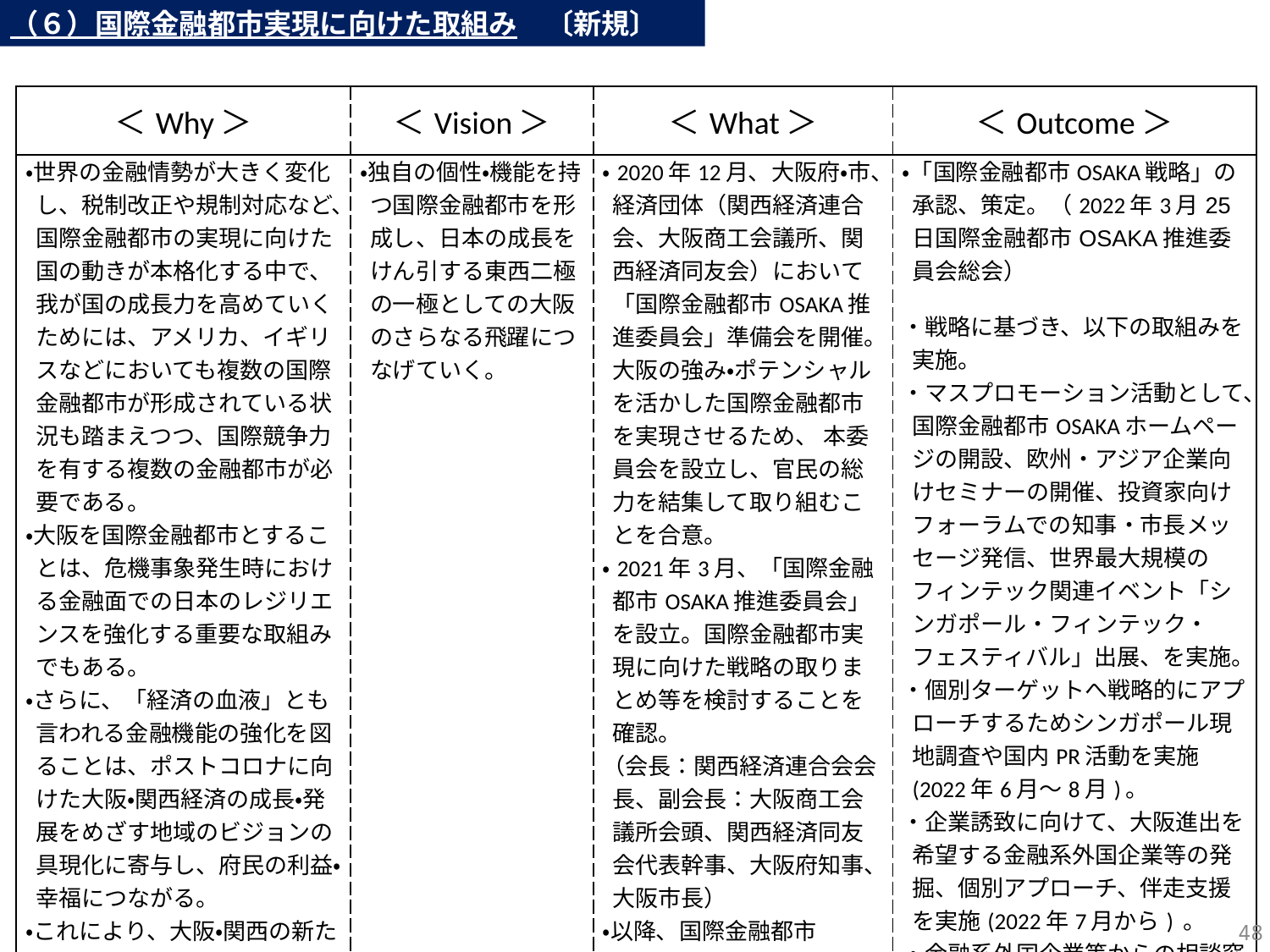

（６）国際金融都市実現に向けた取組み　〔新規〕
| ＜Why＞ | ＜Vision＞ | ＜What＞ | ＜Outcome＞ |
| --- | --- | --- | --- |
| ・世界の金融情勢が大きく変化し、税制改正や規制対応など、国際金融都市の実現に向けた国の動きが本格化する中で、我が国の成長力を高めていくためには、アメリカ、イギリスなどにおいても複数の国際金融都市が形成されている状況も踏まえつつ、国際競争力を有する複数の金融都市が必要である。 ・大阪を国際金融都市とすることは、危機事象発生時における金融面での日本のレジリエンスを強化する重要な取組みでもある。 ・さらに、「経済の血液」とも言われる金融機能の強化を図ることは、ポストコロナに向けた大阪・関西経済の成長・発展をめざす地域のビジョンの具現化に寄与し、府民の利益・幸福につながる。 ・これにより、大阪・関西の新たな成長の柱となるだけでなく、日本全体の経済発展にも資するものとなる。 | ・独自の個性・機能を持つ国際金融都市を形成し、日本の成長をけん引する東西二極の一極としての大阪のさらなる飛躍につなげていく。 | ・2020年12月、大阪府・市、経済団体（関西経済連合会、大阪商工会議所、関西経済同友会）において「国際金融都市OSAKA推進委員会」準備会を開催。大阪の強み・ポテンシャルを活かした国際金融都市を実現させるため、 本委員会を設立し、官民の総力を結集して取り組むことを合意。 ・2021年3月、「国際金融都市OSAKA推進委員会」を設立。国際金融都市実現に向けた戦略の取りまとめ等を検討することを確認。 （会長：関西経済連合会会長、副会長：大阪商工会議所会頭、関西経済同友会代表幹事、大阪府知事、大阪市長） ・以降、国際金融都市OSAKA推進委員会を随時開催（2022年3月末までに、総会：2回、幹事会3回、部会：3部会を各3回）し意見交換。 | ・「国際金融都市OSAKA戦略」の承認、策定。（2022年3月25日国際金融都市OSAKA推進委員会総会） ・戦略に基づき、以下の取組みを実施。 ・マスプロモーション活動として、国際金融都市OSAKAホームページの開設、欧州・アジア企業向けセミナーの開催、投資家向けフォーラムでの知事・市長メッセージ発信、世界最大規模のフィンテック関連イベント「シンガポール・フィンテック・フェスティバル」出展、を実施。 ・個別ターゲットへ戦略的にアプローチするためシンガポール現地調査や国内PR活動を実施(2022年6月～8月)。 ・企業誘致に向けて、大阪進出を希望する金融系外国企業等の発掘、個別アプローチ、伴走支援を実施(2022年7月から) 。 ・金融系外国企業等からの相談窓口「国際金融ワンストップサポートセンター大阪」を設置（2021年12月）。 |
48